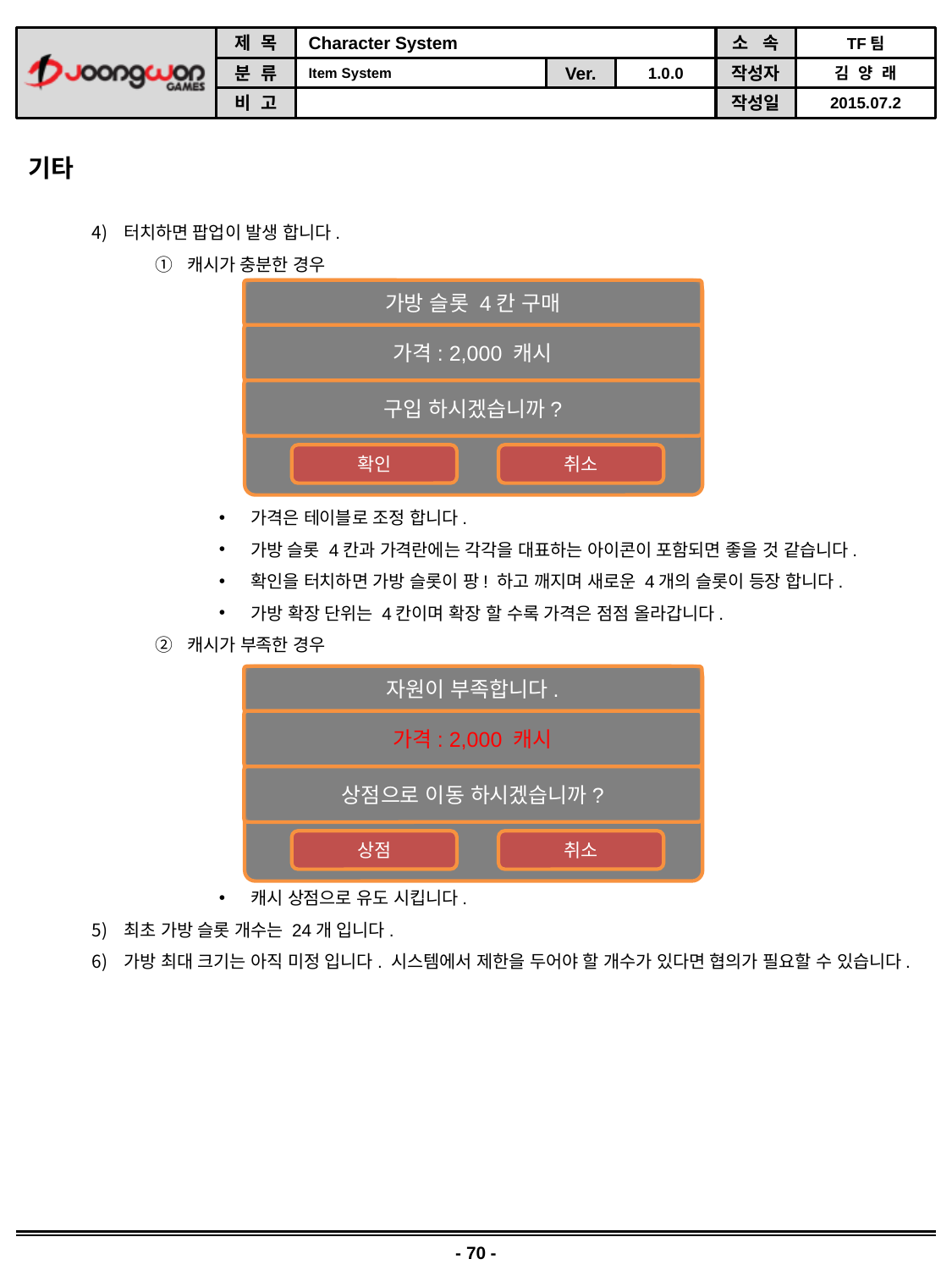

기타
터치하면 팝업이 발생 합니다.
캐시가 충분한 경우

가격은 테이블로 조정 합니다.
가방 슬롯 4칸과 가격란에는 각각을 대표하는 아이콘이 포함되면 좋을 것 같습니다.
확인을 터치하면 가방 슬롯이 팡! 하고 깨지며 새로운 4개의 슬롯이 등장 합니다.
가방 확장 단위는 4칸이며 확장 할 수록 가격은 점점 올라갑니다.
캐시가 부족한 경우

캐시 상점으로 유도 시킵니다.
최초 가방 슬롯 개수는 24개 입니다.
가방 최대 크기는 아직 미정 입니다. 시스템에서 제한을 두어야 할 개수가 있다면 협의가 필요할 수 있습니다.
가방 슬롯 4칸 구매

가격: 2,000 캐시
구입 하시겠습니까?
확인
취소
자원이 부족합니다.

가격: 2,000 캐시
상점으로 이동 하시겠습니까?
상점
취소
- 70 -